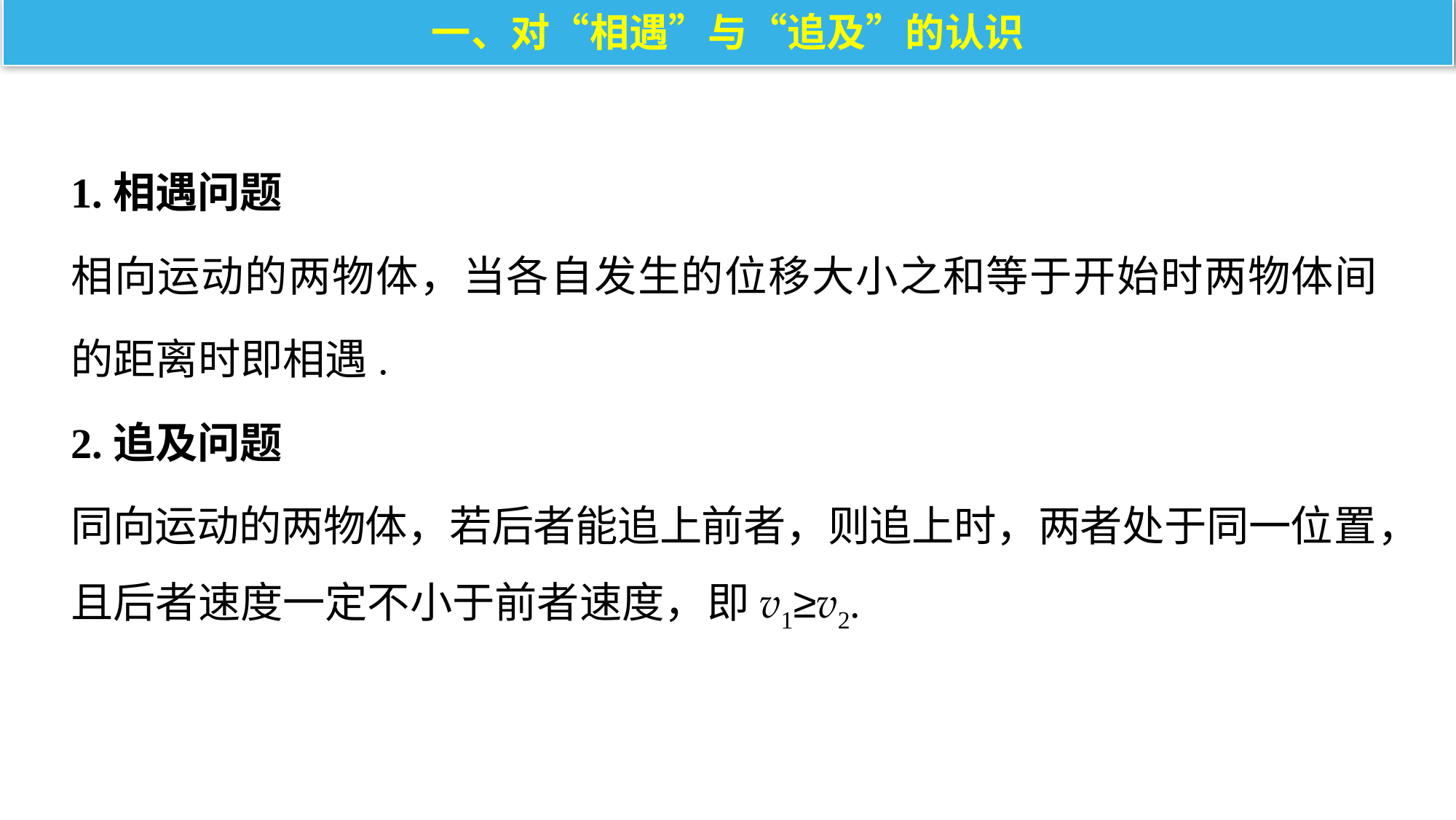

一、对“相遇”与“追及”的认识
1.相遇问题
相向运动的两物体，当各自发生的位移大小之和等于开始时两物体间的距离时即相遇.
2.追及问题
同向运动的两物体，若后者能追上前者，则追上时，两者处于同一位置，且后者速度一定不小于前者速度，即v1≥v2.